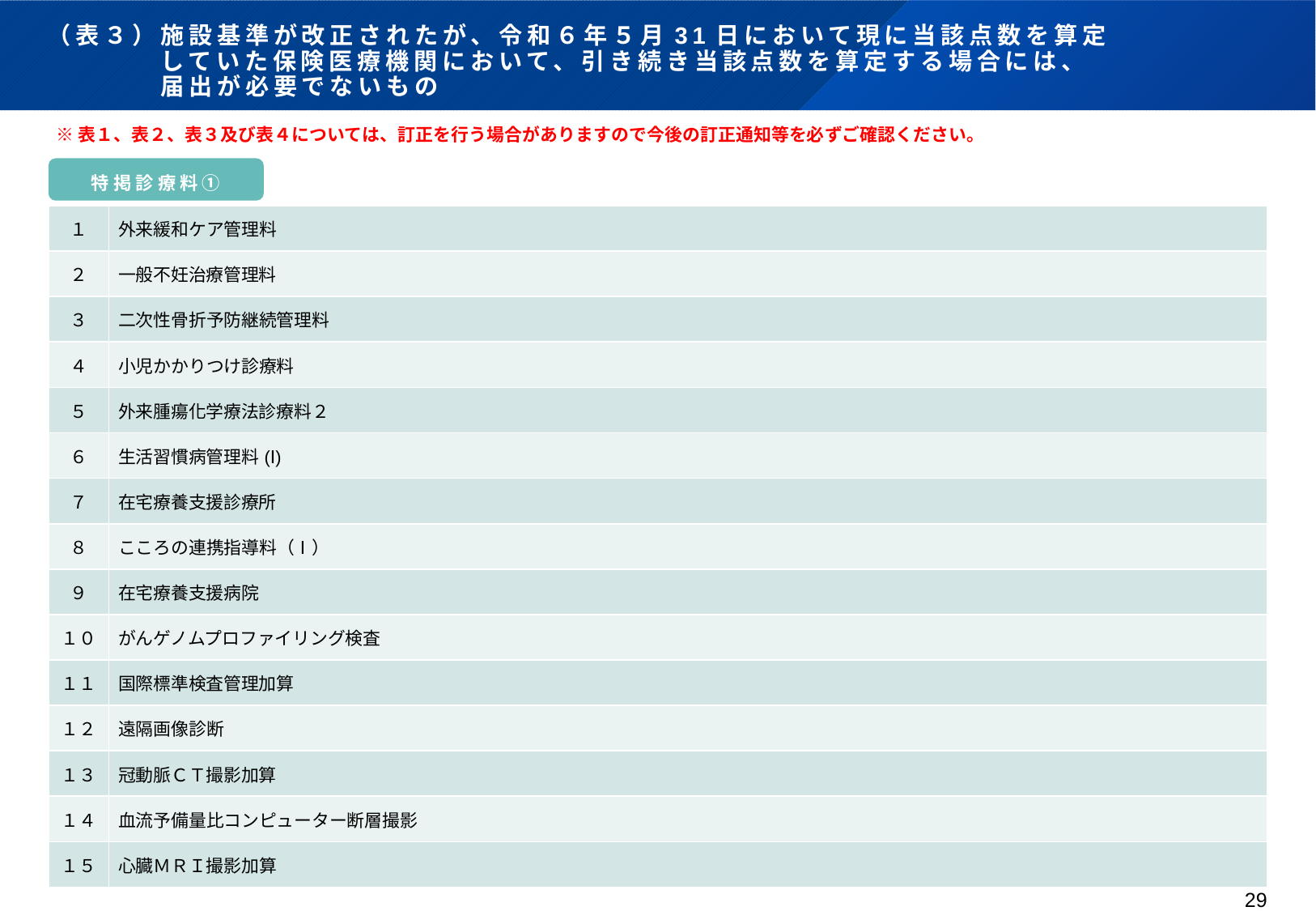

# （表３）施設基準が改正されたが、令和６年５月31日において現に当該点数を算定 　　　　していた保険医療機関において、引き続き当該点数を算定する場合には、 　　　　届出が必要でないもの
※表１、表２、表３及び表４については、訂正を行う場合がありますので今後の訂正通知等を必ずご確認ください。
特掲診療料①
| １ | 外来緩和ケア管理料 |
| --- | --- |
| ２ | 一般不妊治療管理料 |
| ３ | 二次性骨折予防継続管理料 |
| ４ | 小児かかりつけ診療料 |
| ５ | 外来腫瘍化学療法診療料２ |
| ６ | 生活習慣病管理料(Ⅰ) |
| ７ | 在宅療養支援診療所 |
| ８ | こころの連携指導料（Ⅰ） |
| ９ | 在宅療養支援病院 |
| １０ | がんゲノムプロファイリング検査 |
| １１ | 国際標準検査管理加算 |
| １２ | 遠隔画像診断 |
| １３ | 冠動脈ＣＴ撮影加算 |
| １４ | 血流予備量比コンピューター断層撮影 |
| １５ | 心臓ＭＲＩ撮影加算 |
29